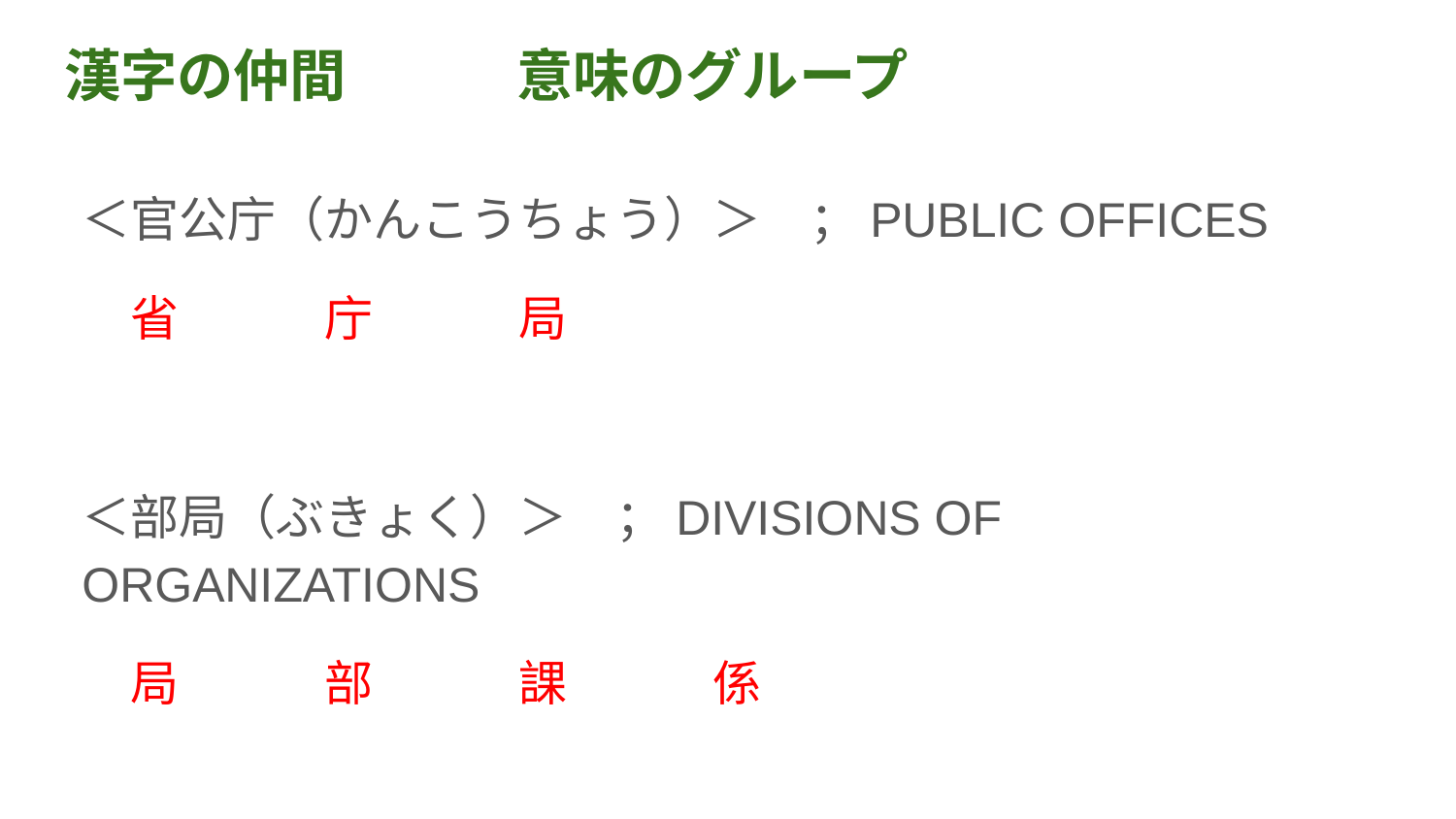

# 漢字の仲間　　　意味のグループ
＜官公庁（かんこうちょう）＞　；PUBLIC OFFICES
　省　　　庁　　　局

＜部局（ぶきょく）＞　；DIVISIONS OF ORGANIZATIONS
　局　　　部　　　課　　　係